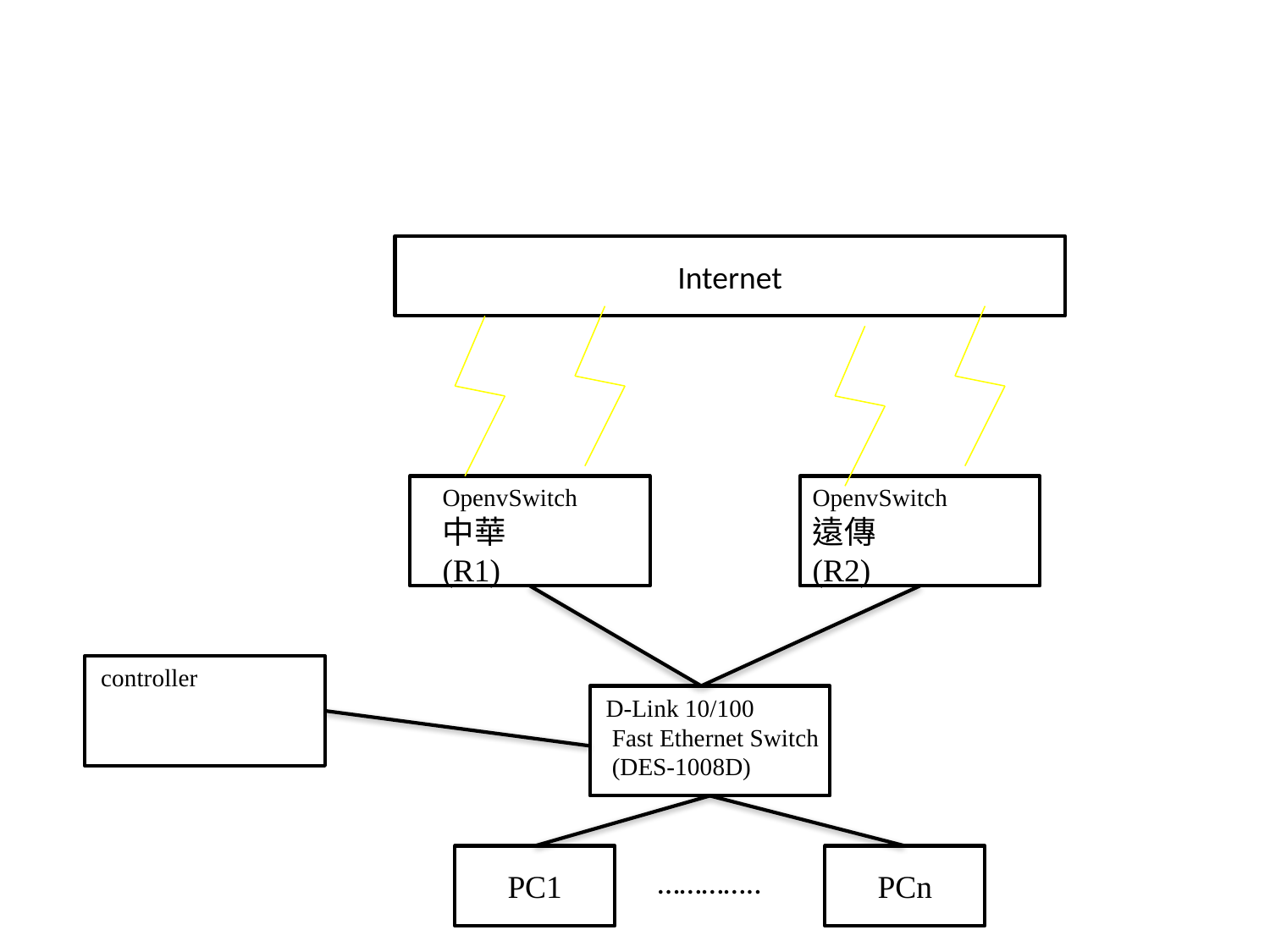

#
Internet

OpenvSwitch
中華
(R1)

OpenvSwitch
遠傳
(R2)

controller

D-Link 10/100
 Fast Ethernet Switch
 (DES-1008D)

PC1
PCn
…………..